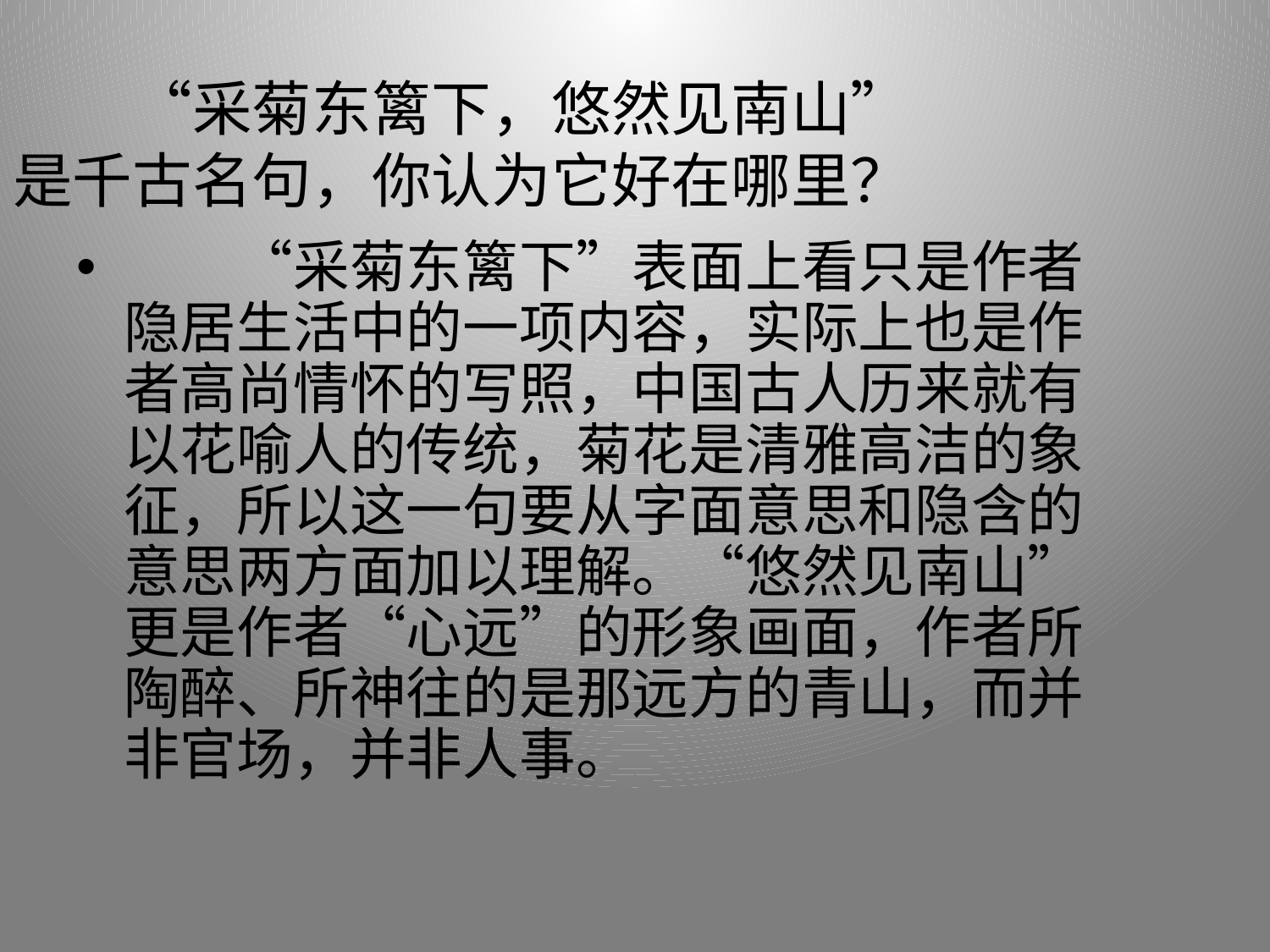

# “采菊东篱下，悠然见南山”是千古名句，你认为它好在哪里？
　　“采菊东篱下”表面上看只是作者隐居生活中的一项内容，实际上也是作者高尚情怀的写照，中国古人历来就有以花喻人的传统，菊花是清雅高洁的象征，所以这一句要从字面意思和隐含的意思两方面加以理解。“悠然见南山”更是作者“心远”的形象画面，作者所陶醉、所神往的是那远方的青山，而并非官场，并非人事。